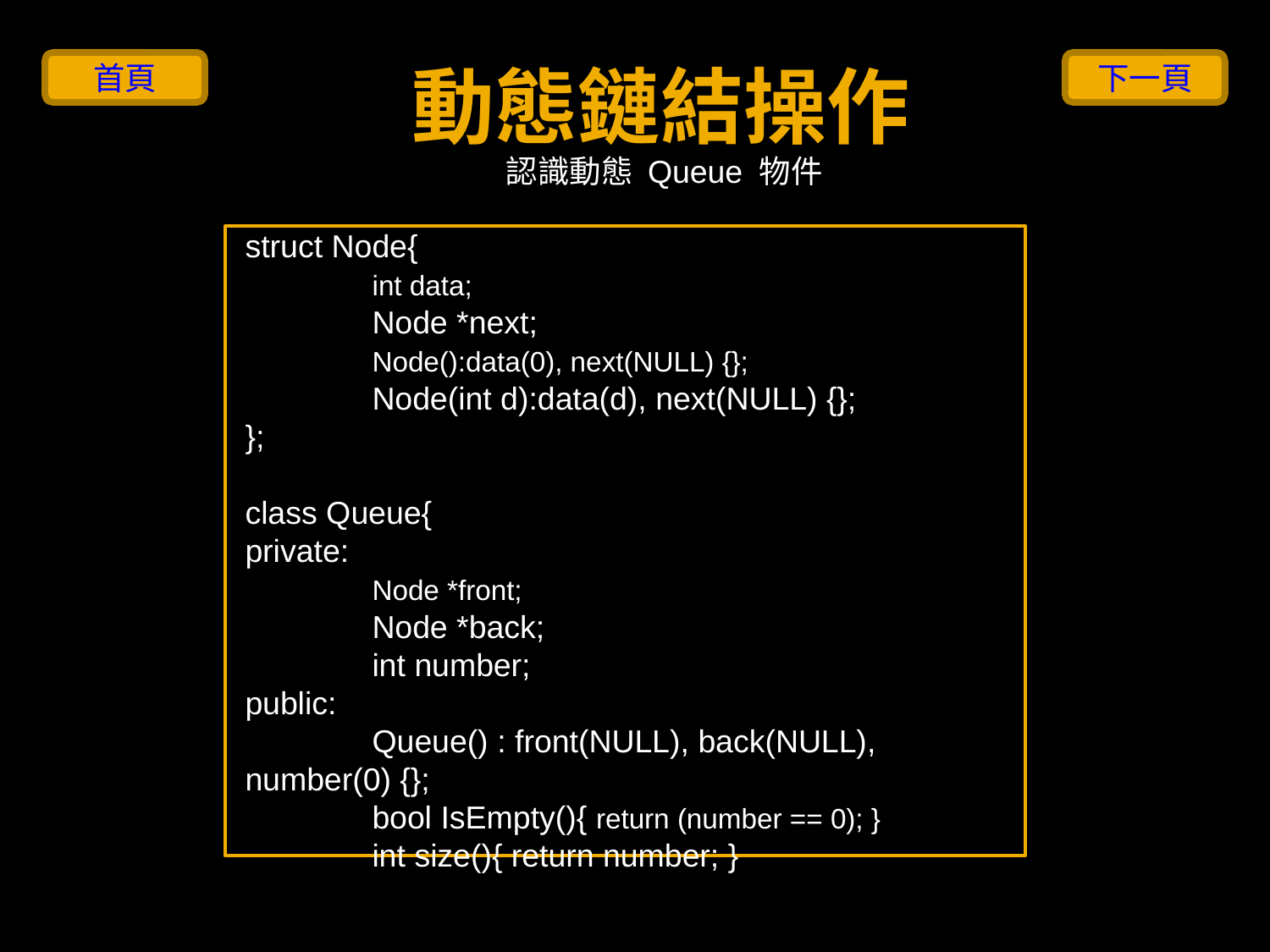

# 動態鏈結操作
首頁
下一頁
認識動態 Queue 物件
struct Node{
	int data;
	Node *next;
	Node():data(0), next(NULL) {};
	Node(int d):data(d), next(NULL) {};
};

class Queue{
private:
	Node *front;
	Node *back;
	int number;
public:
	Queue() : front(NULL), back(NULL), number(0) {};
	bool IsEmpty(){ return (number == 0); }
	int size(){ return number; }
2